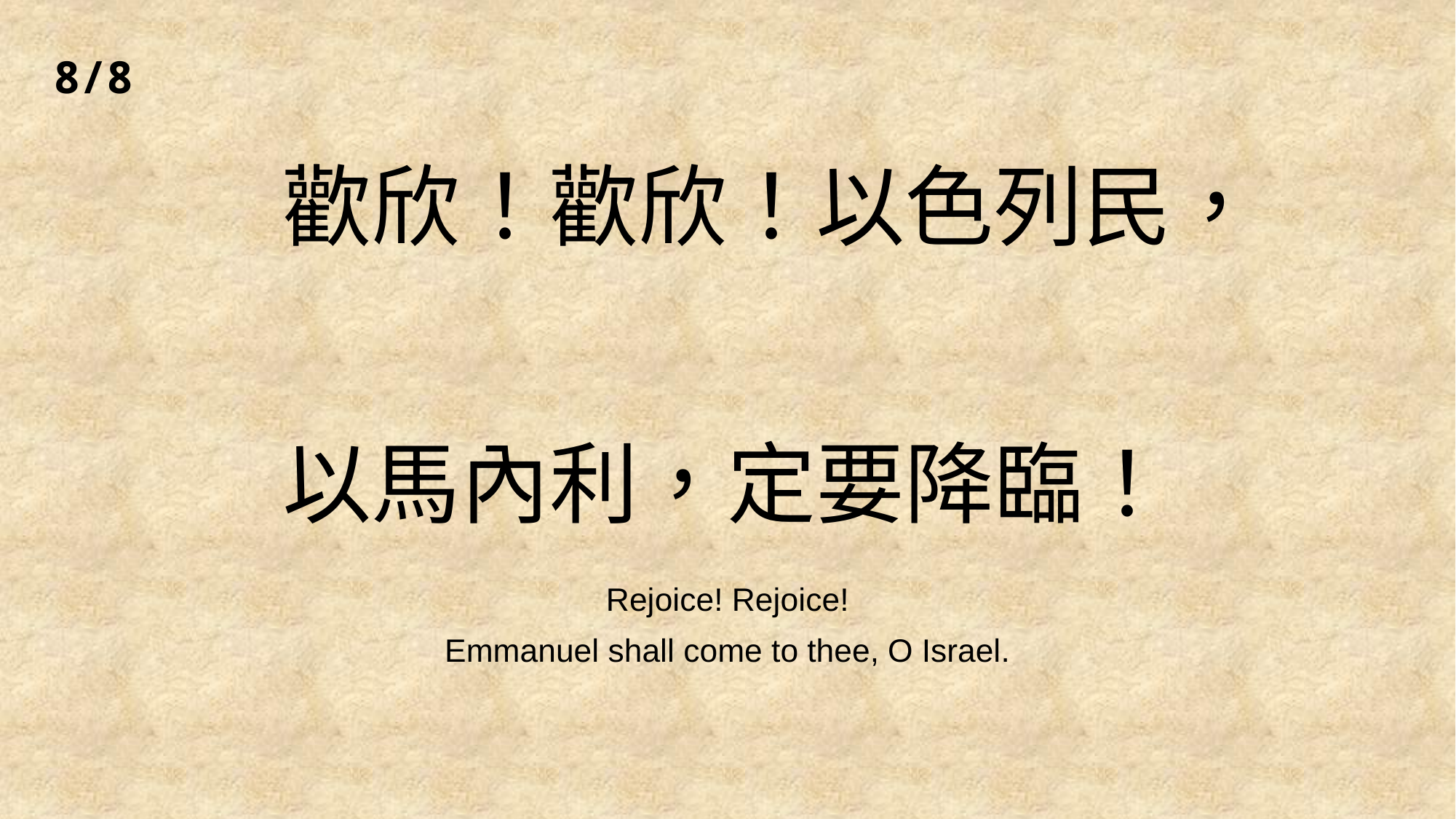

8/8
歡欣！歡欣！以色列民，
以馬內利，定要降臨！
Rejoice! Rejoice!
Emmanuel shall come to thee, O Israel.